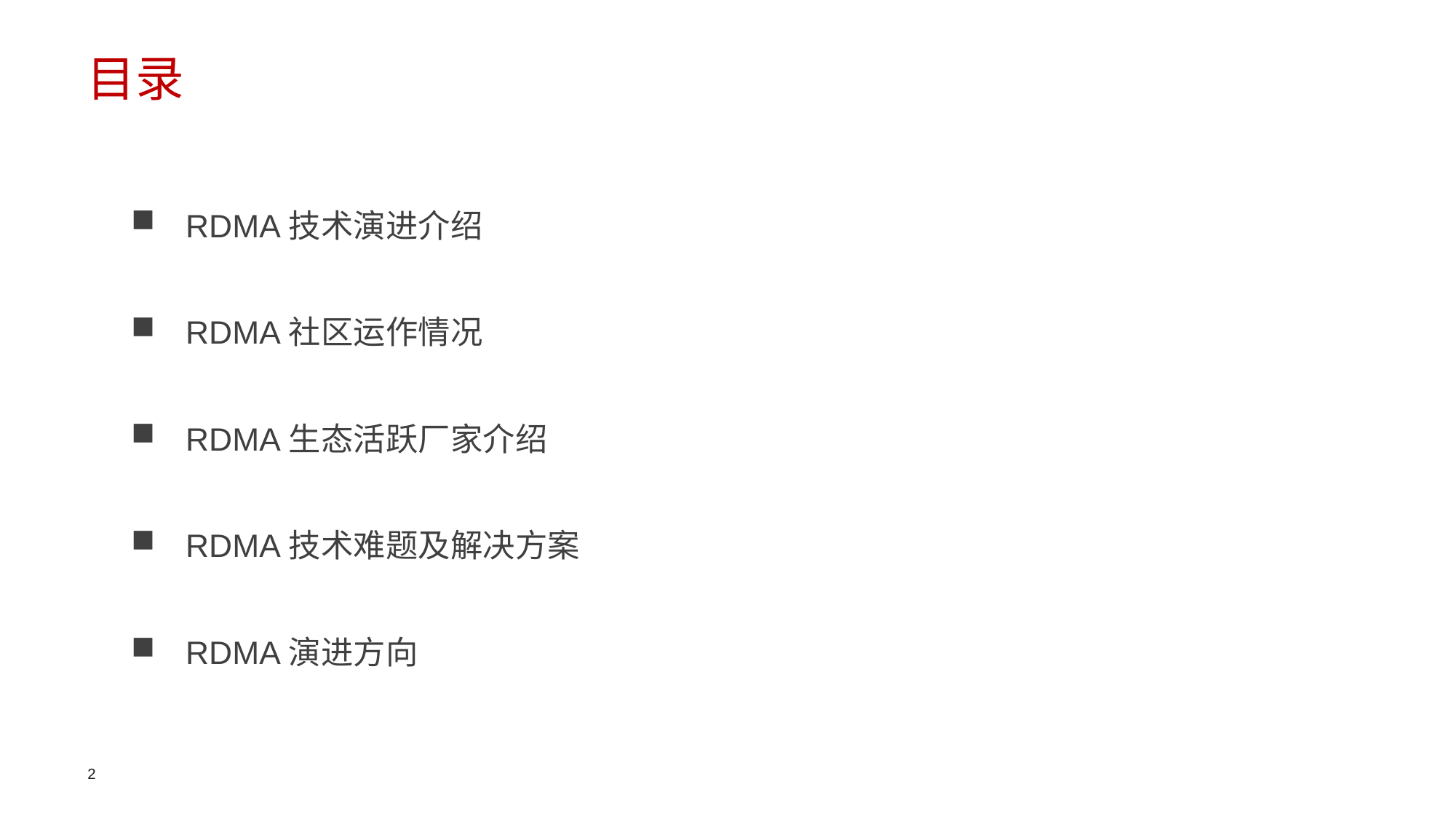

目录
RDMA技术演进介绍
RDMA社区运作情况
RDMA生态活跃厂家介绍
RDMA技术难题及解决方案
RDMA演进方向